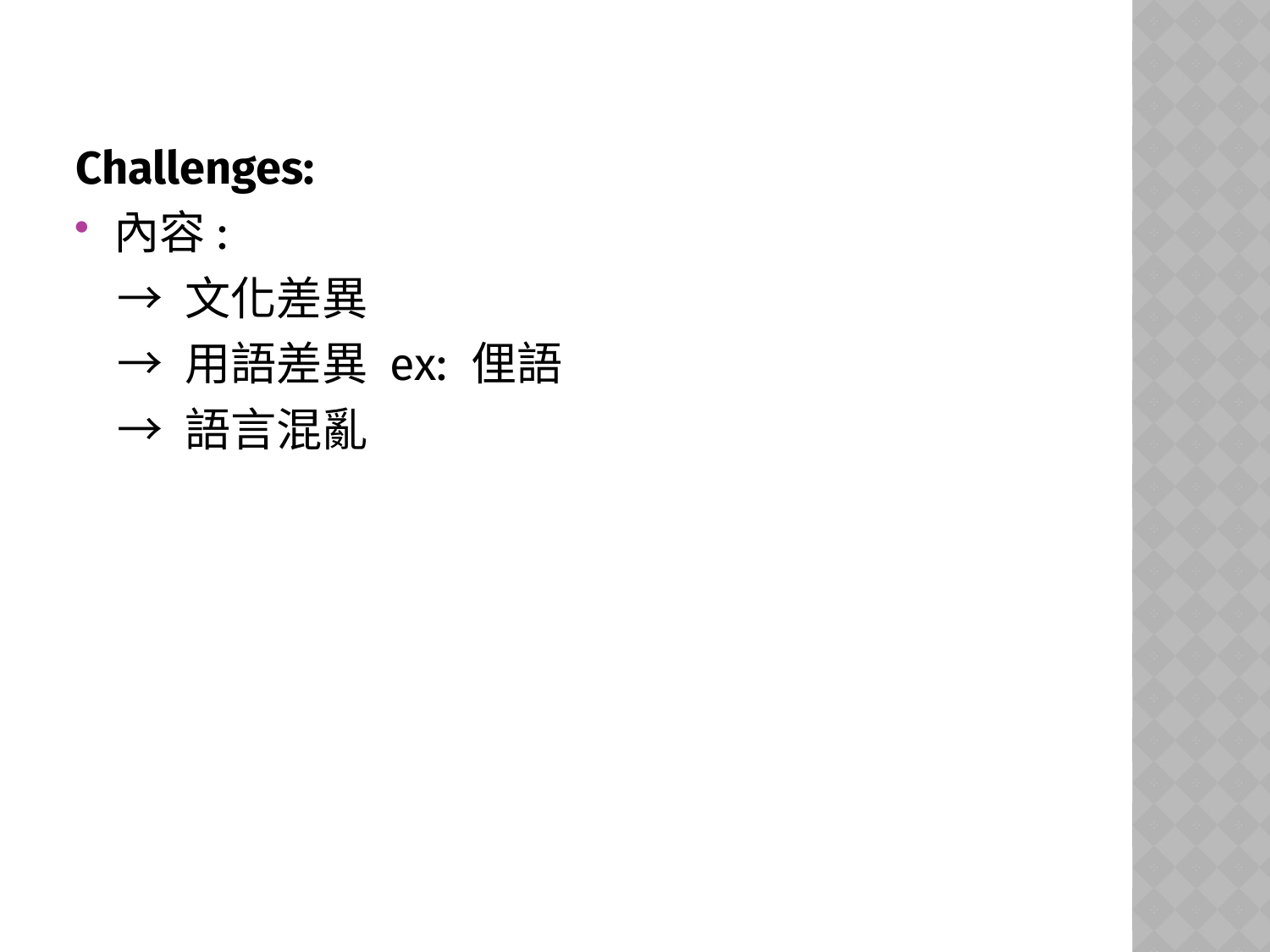

Challenges:
內容:
    → 文化差異
    → 用語差異 ex: 俚語
    → 語言混亂